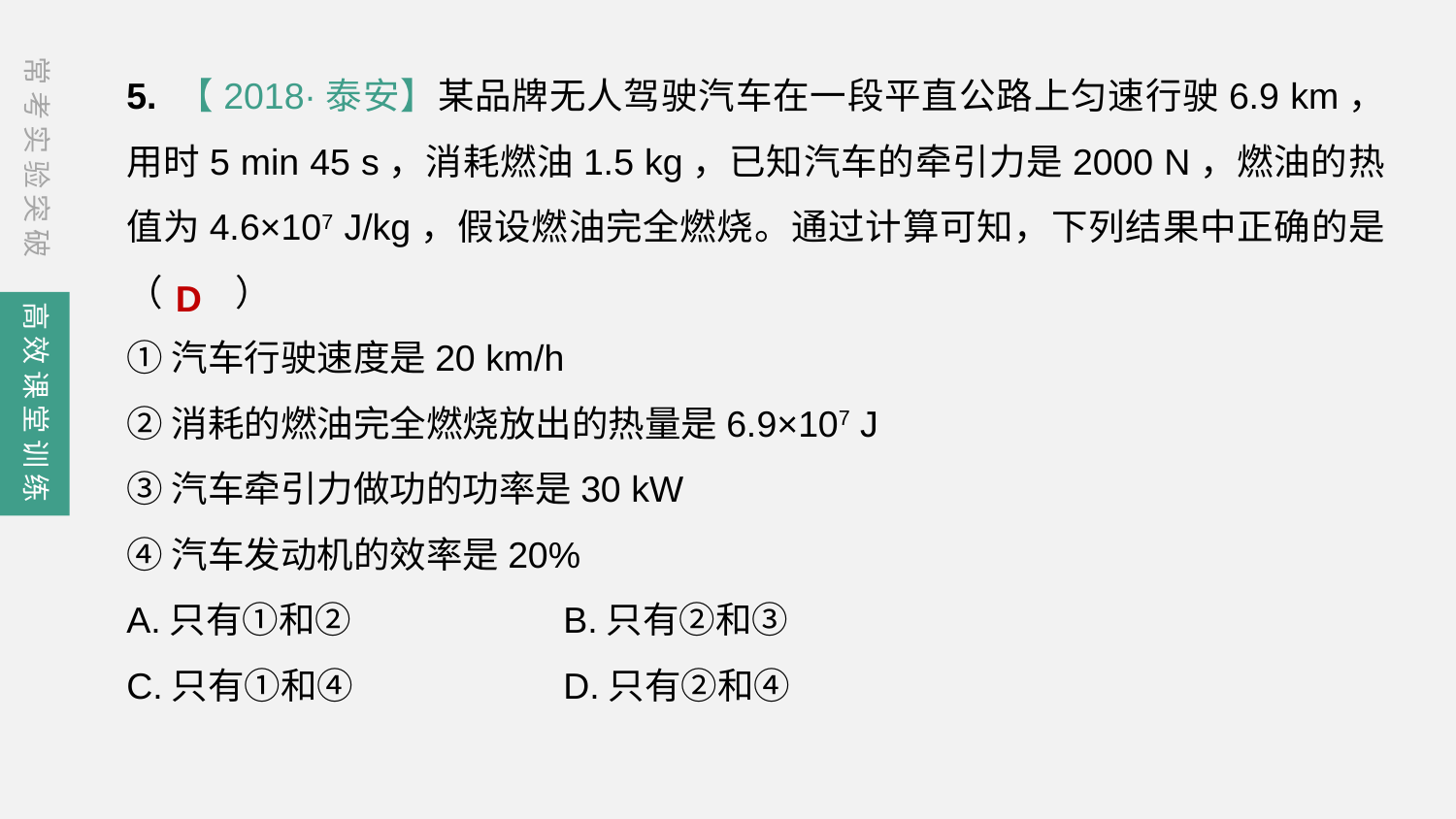

5. 【2018·泰安】某品牌无人驾驶汽车在一段平直公路上匀速行驶6.9 km，用时5 min 45 s，消耗燃油1.5 kg，已知汽车的牵引力是2000 N，燃油的热值为4.6×107 J/kg，假设燃油完全燃烧。通过计算可知，下列结果中正确的是（　　）
①汽车行驶速度是20 km/h
②消耗的燃油完全燃烧放出的热量是6.9×107 J
③汽车牵引力做功的功率是30 kW
④汽车发动机的效率是20%
A.只有①和②		B.只有②和③
C.只有①和④		D.只有②和④
常考实验突破
D
高效课堂训练